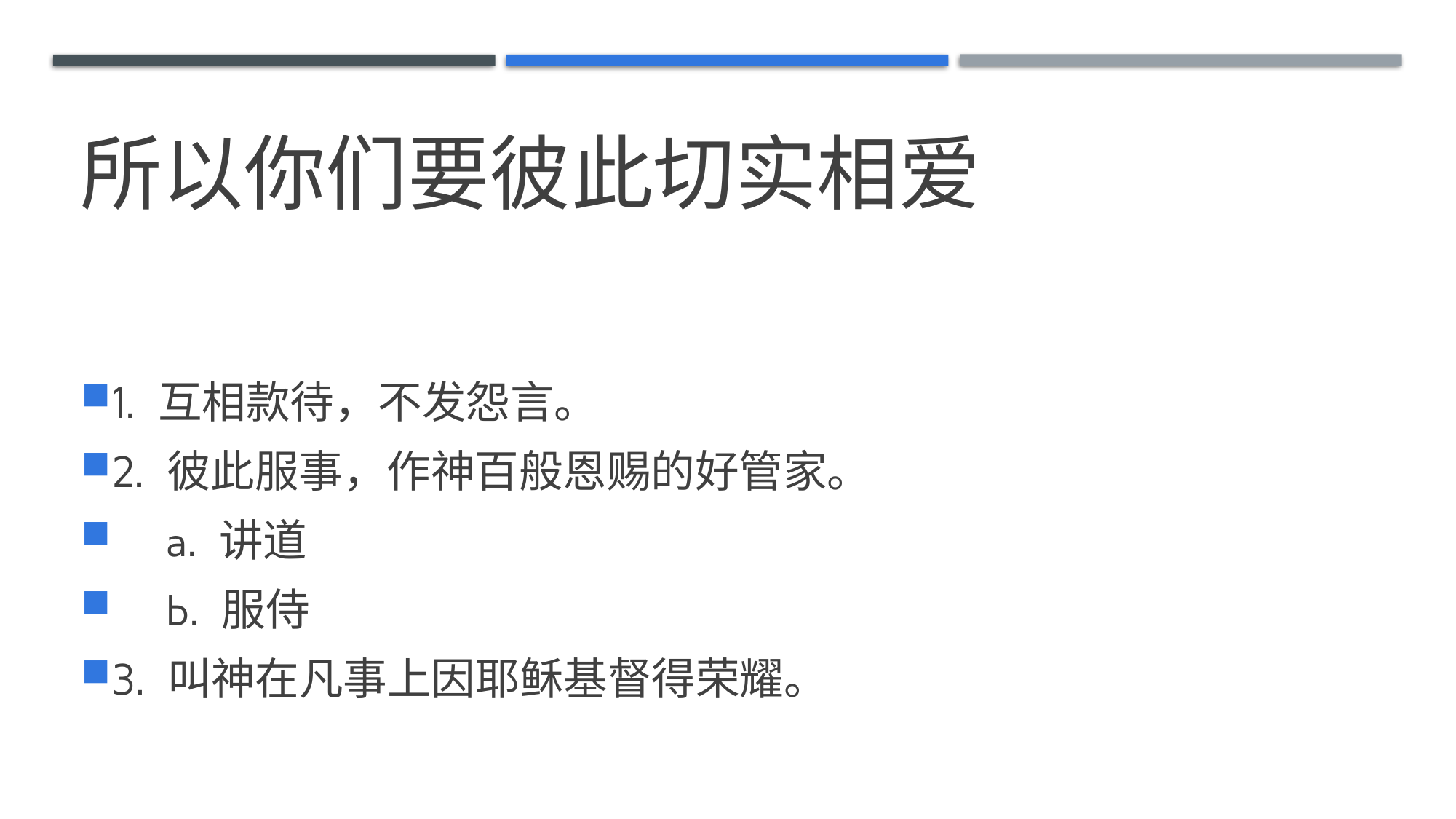

# 所以你们要彼此切实相爱

1. 互相款待，不发怨言。
2. 彼此服事，作神百般恩赐的好管家。
    a. 讲道
    b. 服侍
3. 叫神在凡事上因耶稣基督得荣耀。